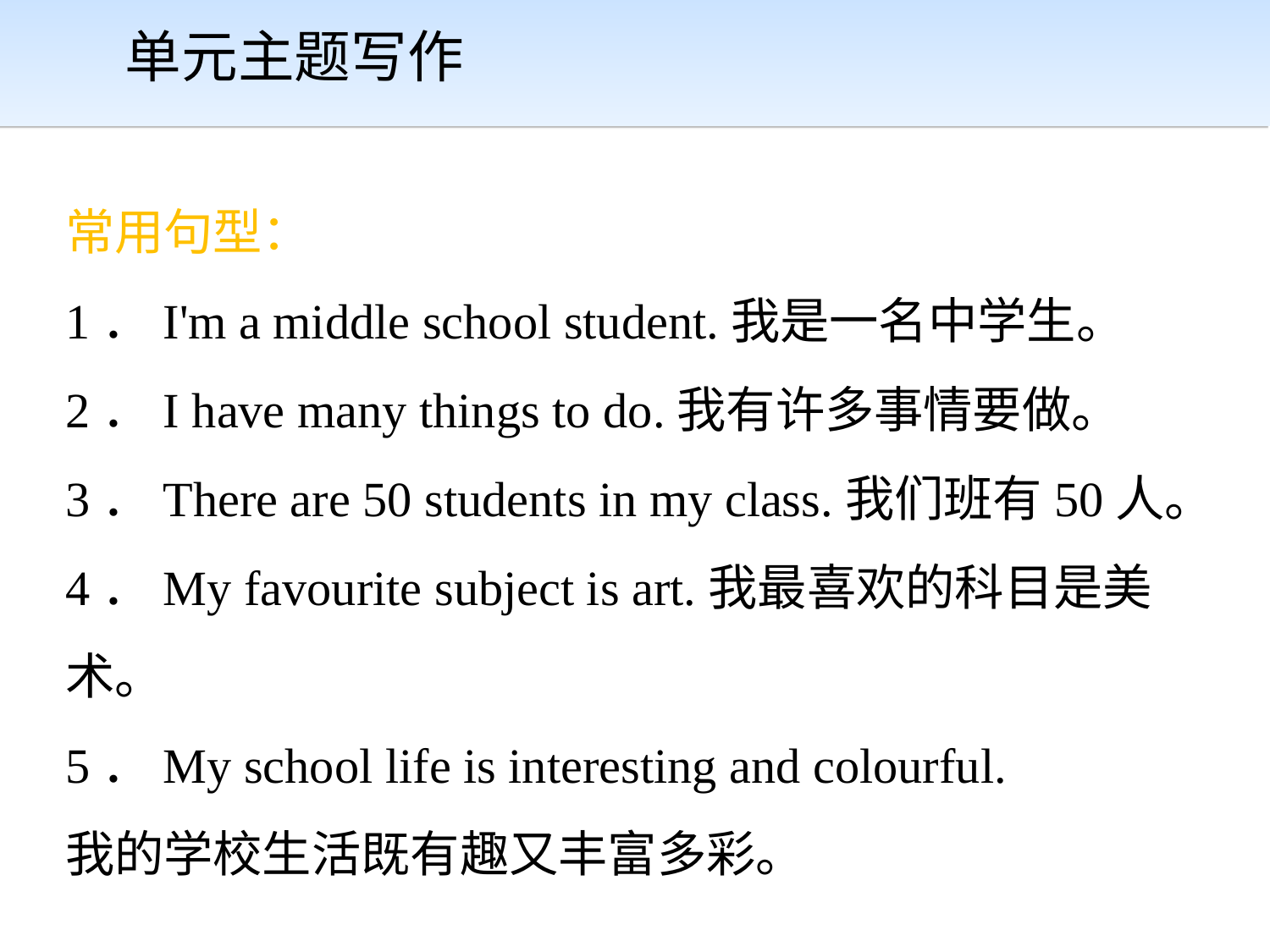

单元主题写作
常用句型：
1．I'm a middle school student.我是一名中学生。
2．I have many things to do.我有许多事情要做。
3．There are 50 students in my class.我们班有50人。
4．My favourite subject is art.我最喜欢的科目是美术。
5．My school life is interesting and colourful.
我的学校生活既有趣又丰富多彩。